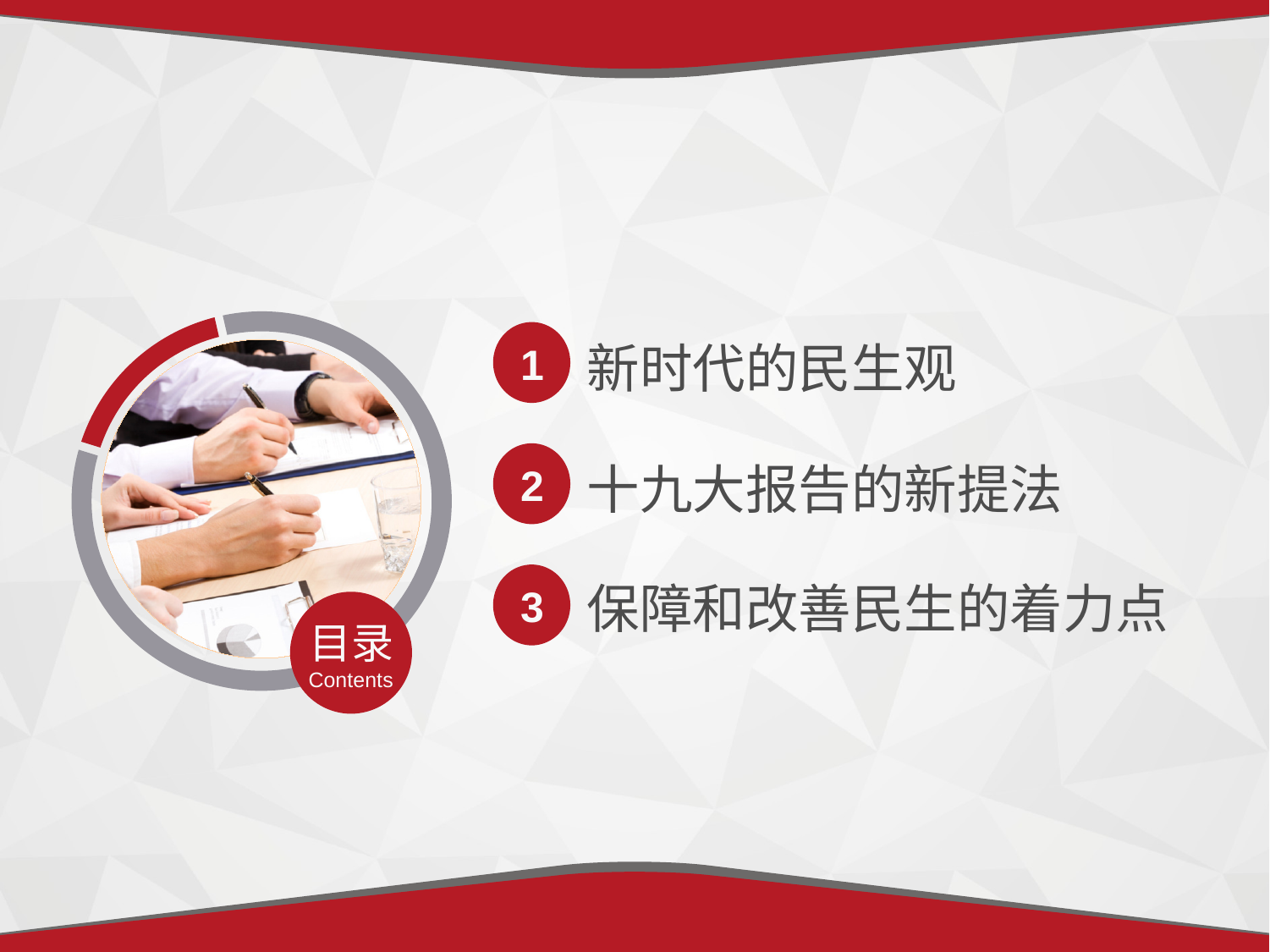

新时代的民生观
1

十九大报告的新提法
2

保障和改善民生的着力点
3

目录
Contents